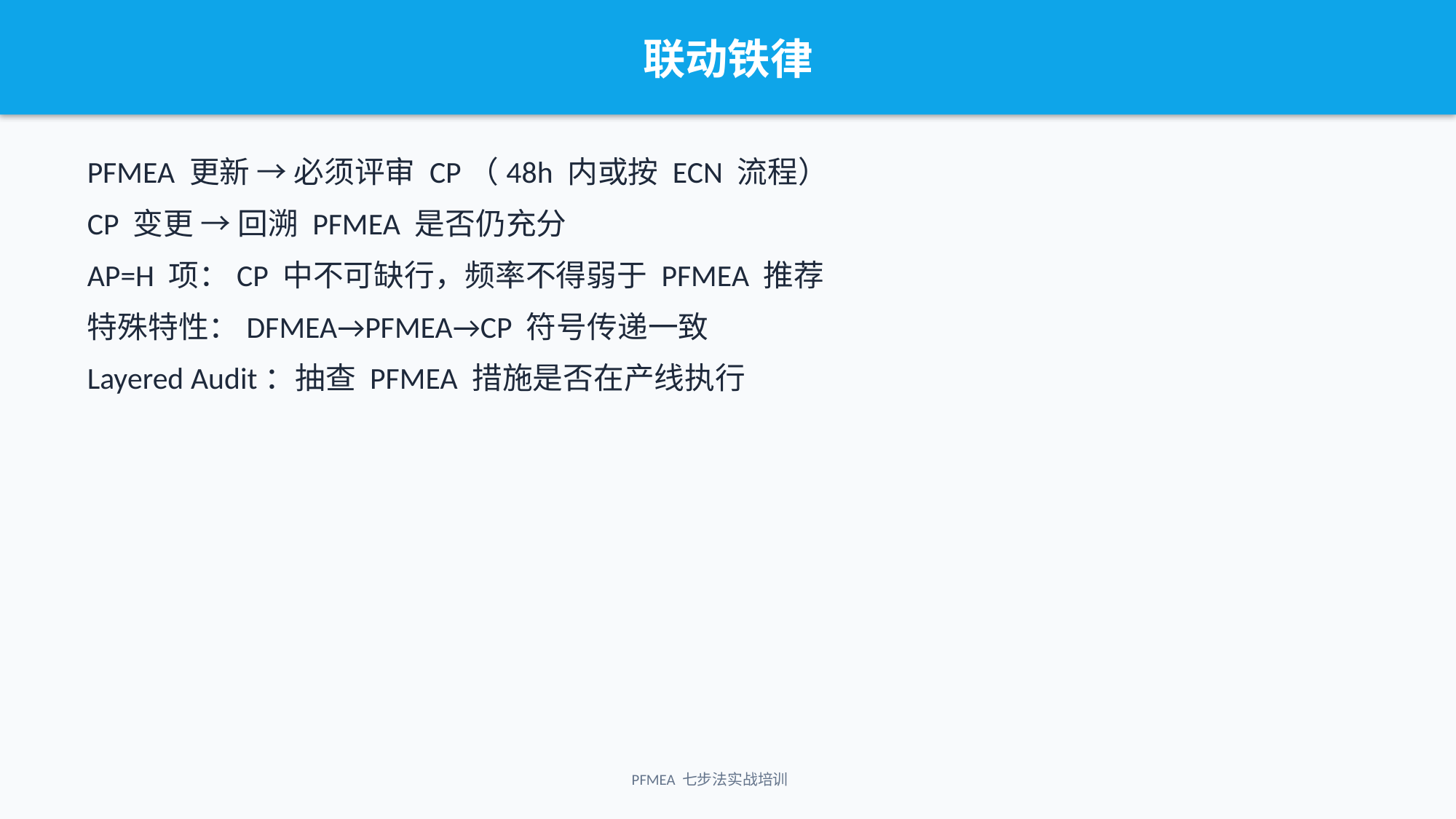

联动铁律
PFMEA 更新 → 必须评审 CP（48h 内或按 ECN 流程）
CP 变更 → 回溯 PFMEA 是否仍充分
AP=H 项：CP 中不可缺行，频率不得弱于 PFMEA 推荐
特殊特性：DFMEA→PFMEA→CP 符号传递一致
Layered Audit：抽查 PFMEA 措施是否在产线执行
PFMEA 七步法实战培训